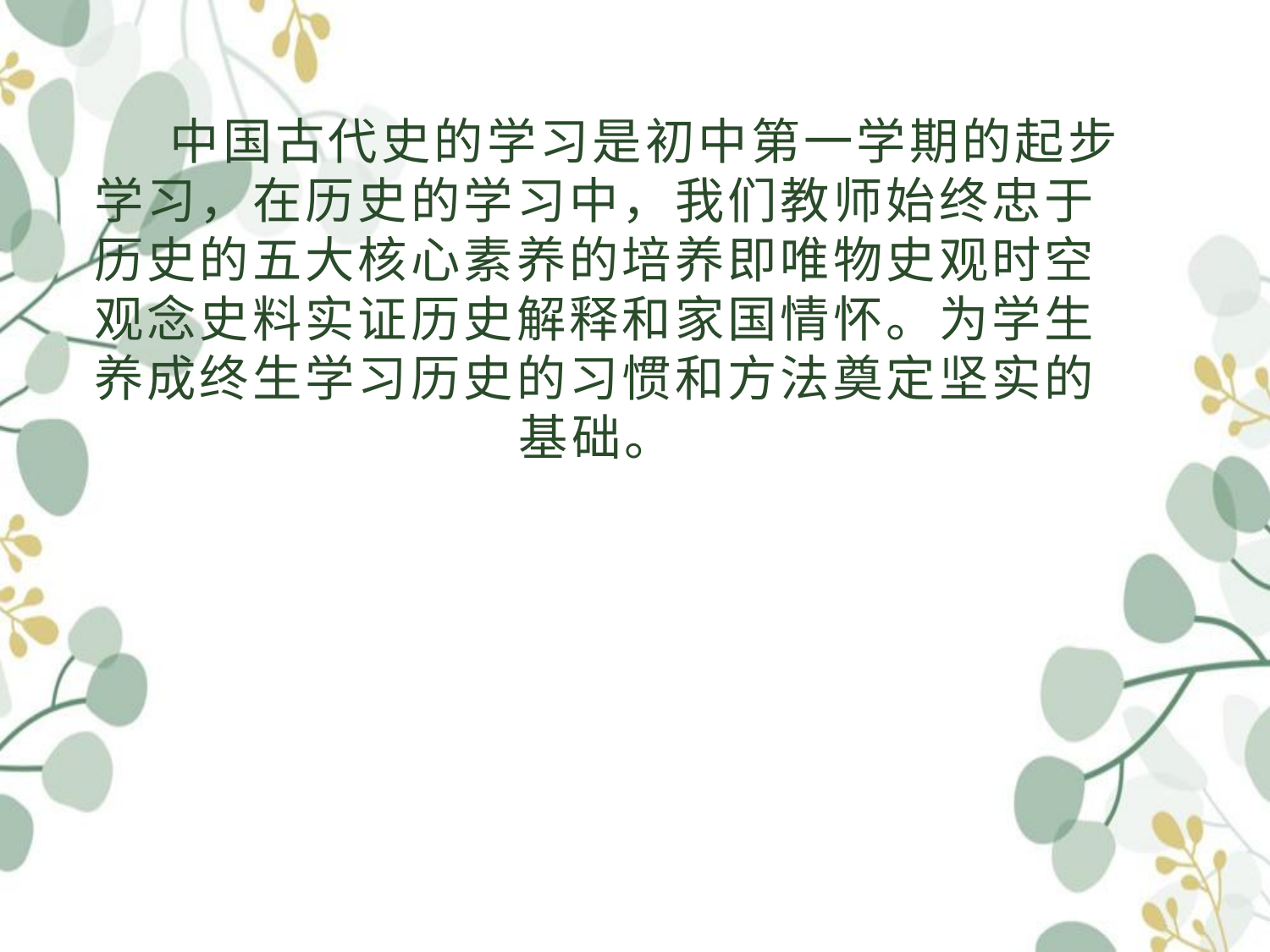

中国古代史的学习是初中第一学期的起步学习，在历史的学习中，我们教师始终忠于历史的五大核心素养的培养即唯物史观时空观念史料实证历史解释和家国情怀。为学生养成终生学习历史的习惯和方法奠定坚实的基础。